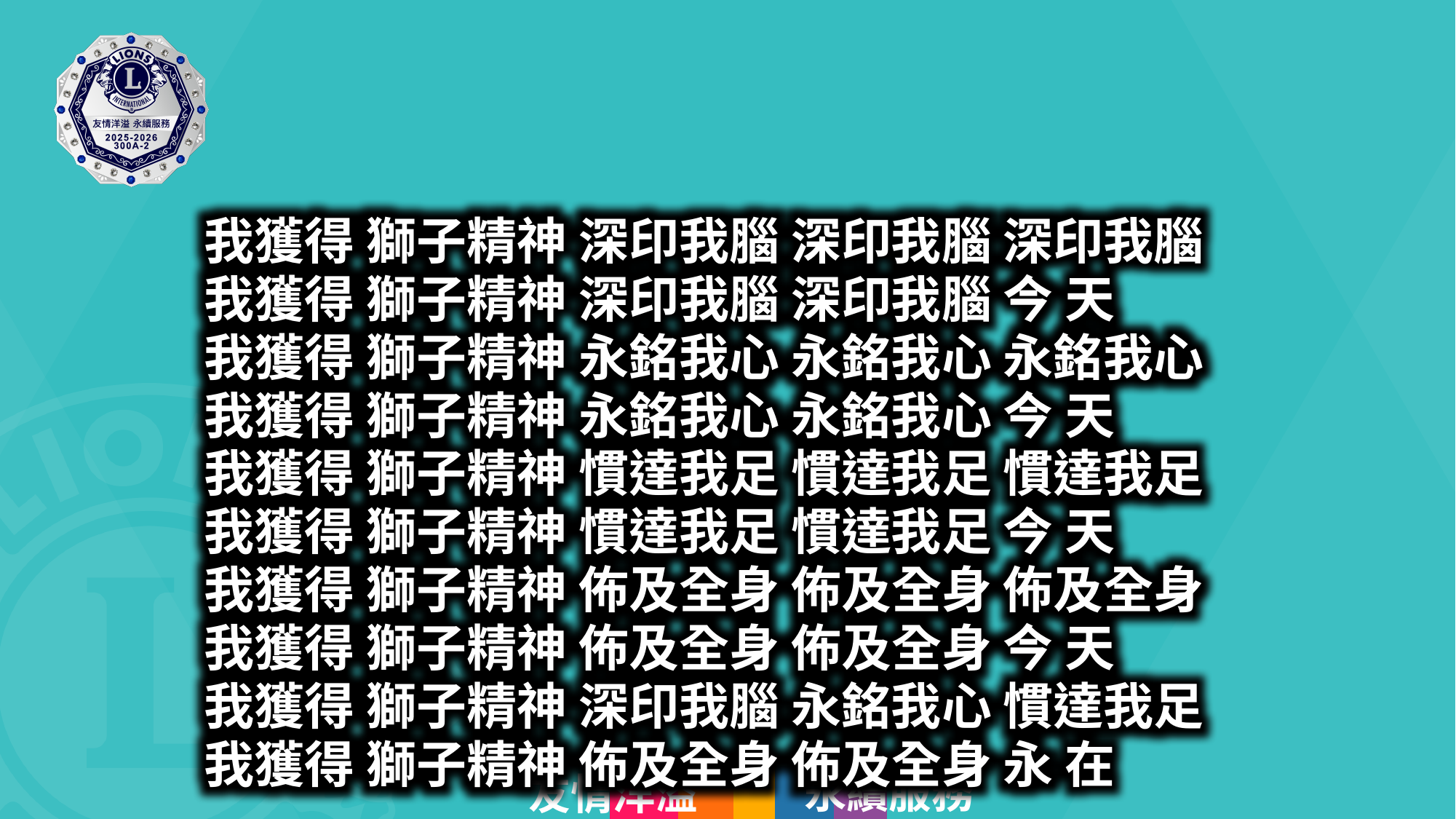

我獲得 獅子精神 深印我腦 深印我腦 深印我腦
我獲得 獅子精神 深印我腦 深印我腦 今 天
我獲得 獅子精神 永銘我心 永銘我心 永銘我心
我獲得 獅子精神 永銘我心 永銘我心 今 天
我獲得 獅子精神 慣達我足 慣達我足 慣達我足
我獲得 獅子精神 慣達我足 慣達我足 今 天
我獲得 獅子精神 佈及全身 佈及全身 佈及全身
我獲得 獅子精神 佈及全身 佈及全身 今 天
我獲得 獅子精神 深印我腦 永銘我心 慣達我足
我獲得 獅子精神 佈及全身 佈及全身 永 在